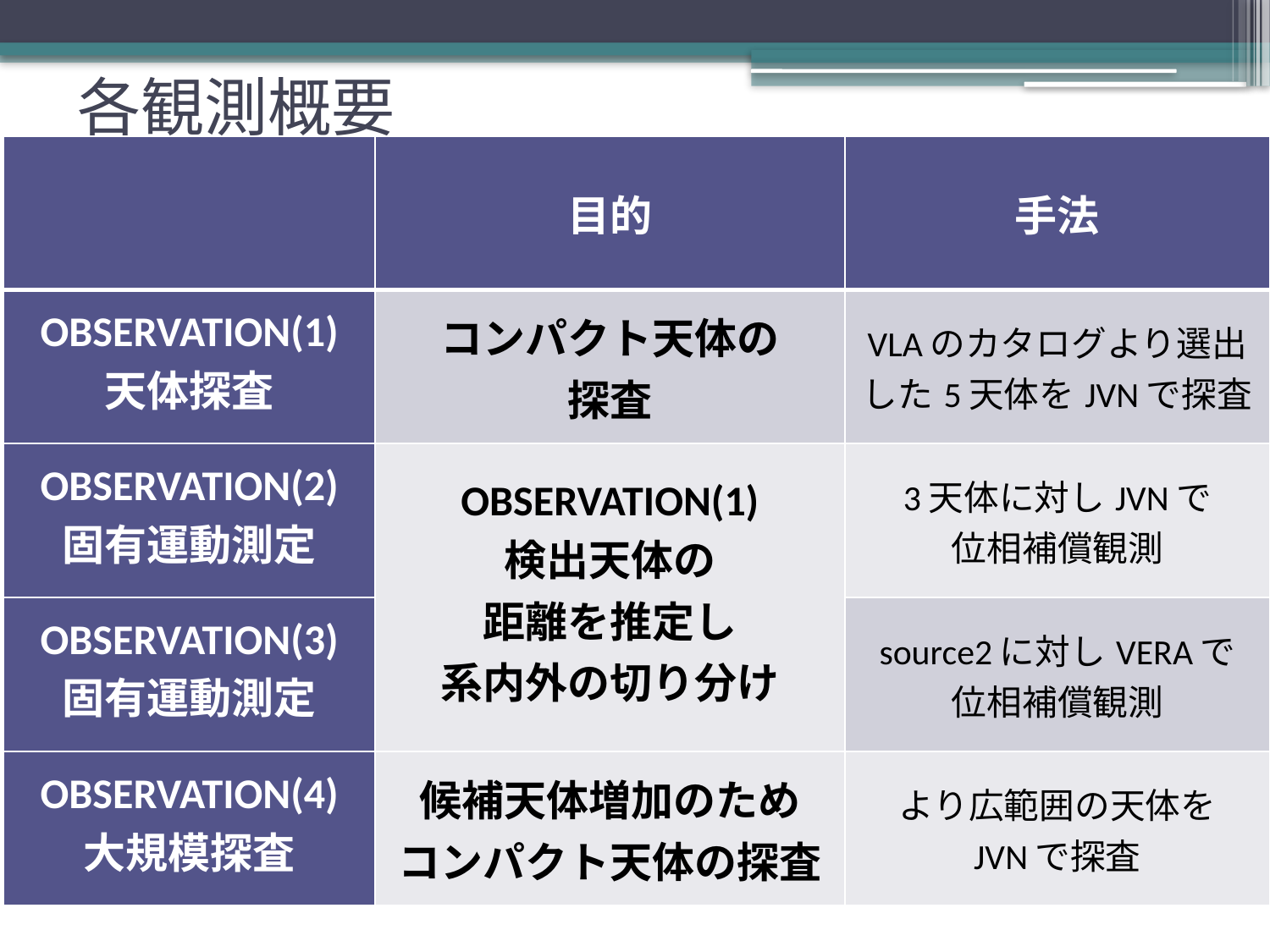

# 各観測概要
|  | 目的 | 手法 |
| --- | --- | --- |
| OBSERVATION(1) 天体探査 | コンパクト天体の 探査 | VLAのカタログより選出した5天体をJVNで探査 |
| OBSERVATION(2) 固有運動測定 | OBSERVATION(1) 検出天体の 距離を推定し 系内外の切り分け | 3天体に対しJVNで 位相補償観測 |
| OBSERVATION(3) 固有運動測定 |  | source2に対しVERAで 位相補償観測 |
| OBSERVATION(4) 大規模探査 | 候補天体増加のため コンパクト天体の探査 | より広範囲の天体を JVNで探査 |